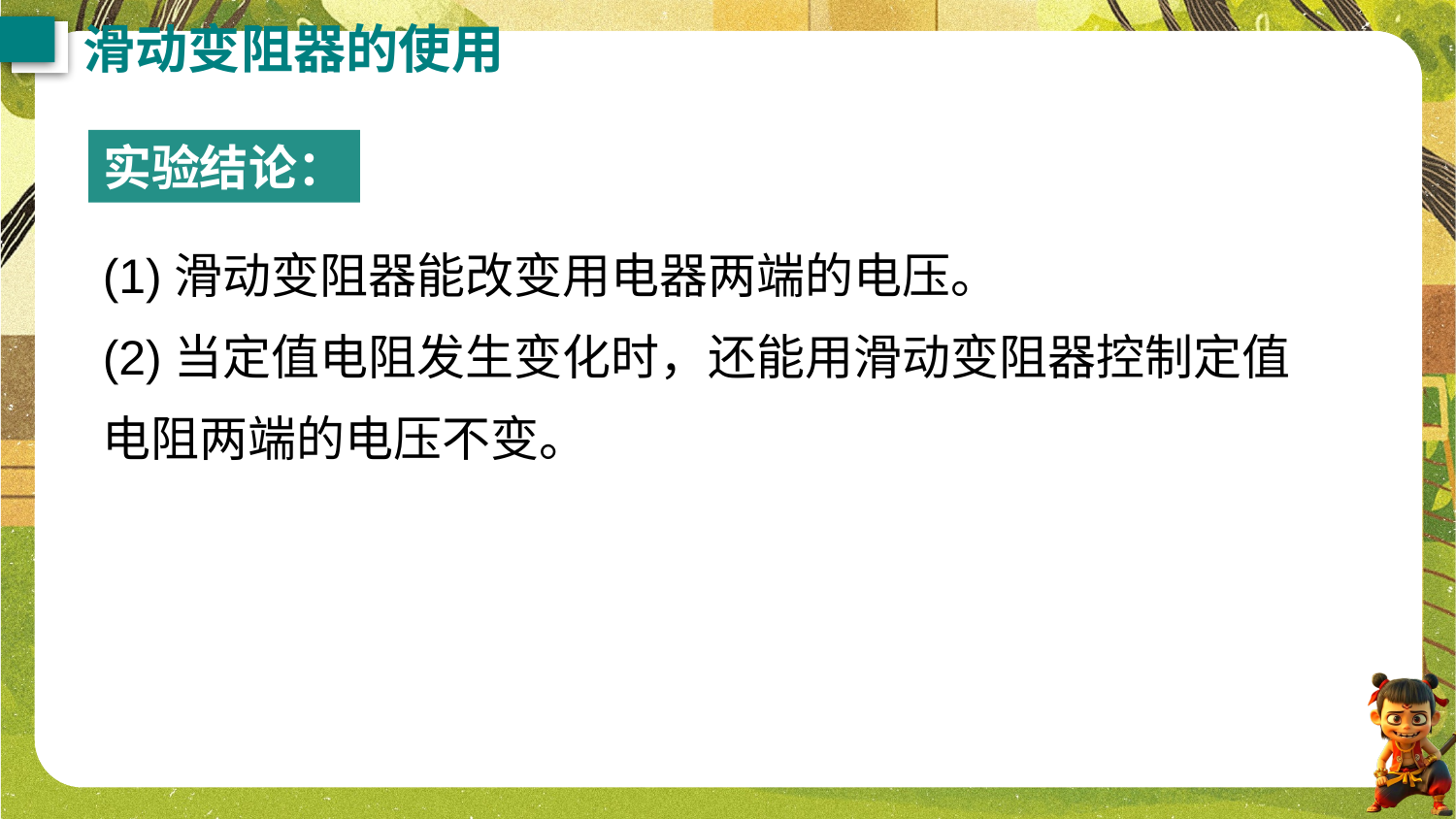

滑动变阻器的使用

实验结论：
(1)滑动变阻器能改变用电器两端的电压。
(2)当定值电阻发生变化时，还能用滑动变阻器控制定值电阻两端的电压不变。